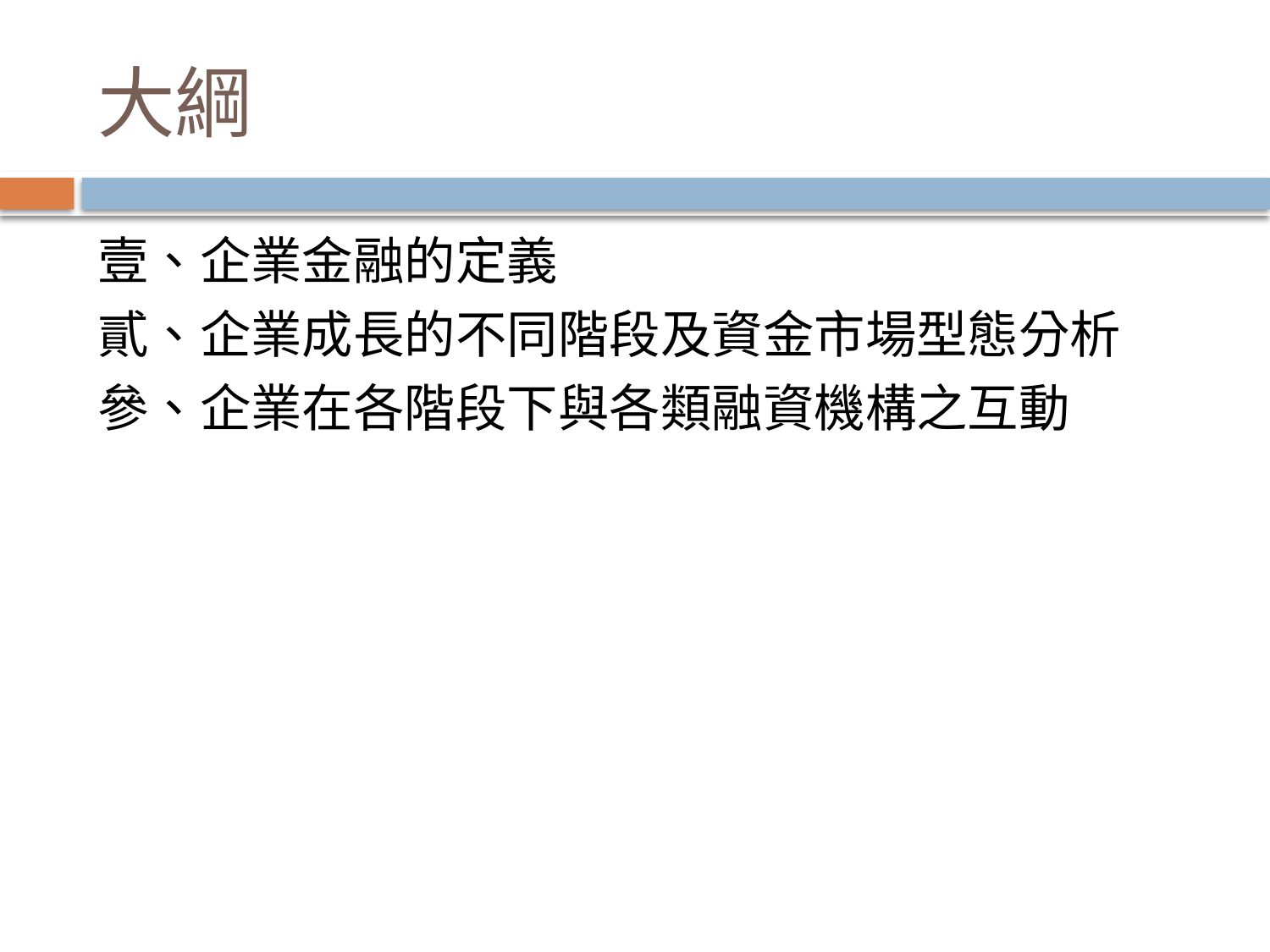

# 大綱
壹、企業金融的定義
貳、企業成長的不同階段及資金市場型態分析
參、企業在各階段下與各類融資機構之互動